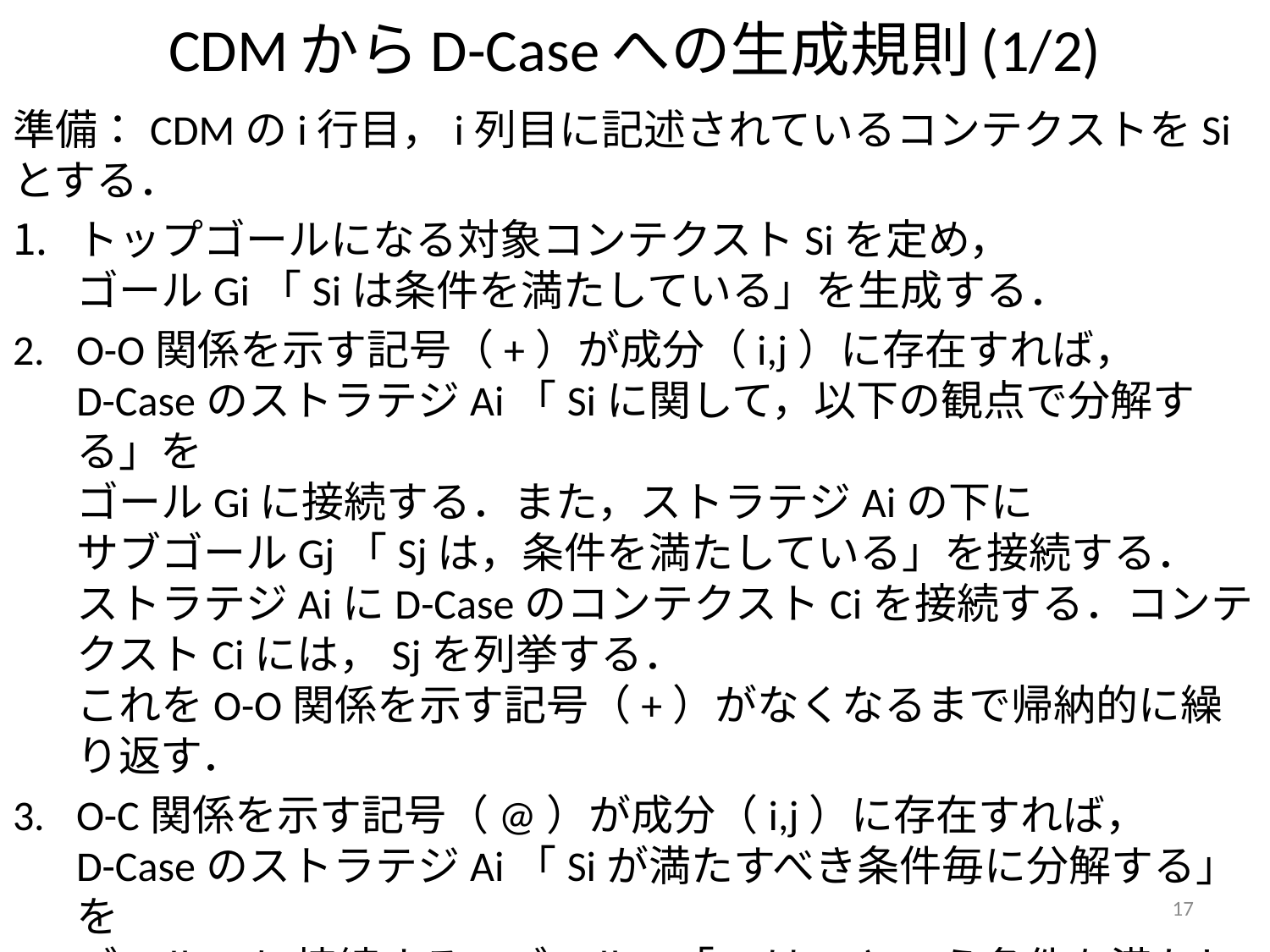

# CDMからD-Caseへの生成規則(1/2)
準備：CDMのi行目，i列目に記述されているコンテクストをSiとする．
トップゴールになる対象コンテクストSiを定め，
ゴールGi「Siは条件を満たしている」を生成する．
O-O関係を示す記号（+）が成分（i,j）に存在すれば，
D-CaseのストラテジAi「Siに関して，以下の観点で分解する」を
ゴールGiに接続する．また，ストラテジAiの下に
サブゴールGj「Sjは，条件を満たしている」を接続する．
ストラテジAiにD-CaseのコンテクストCiを接続する．コンテクストCiには，Sjを列挙する．
これをO-O関係を示す記号（+）がなくなるまで帰納的に繰り返す．
O-C関係を示す記号（@）が成分（i,j）に存在すれば，
D-CaseのストラテジAi「Siが満たすべき条件毎に分解する」を
ゴールSiに接続する．ゴールx「SiはSjという条件を満たしている」を記述する．
ストラテジAiにD-CaseのコンテクストCiを接続する．コンテクストCiにSjを列挙する．O-C関係を示す記号（@）がなければ，手順5へ
17